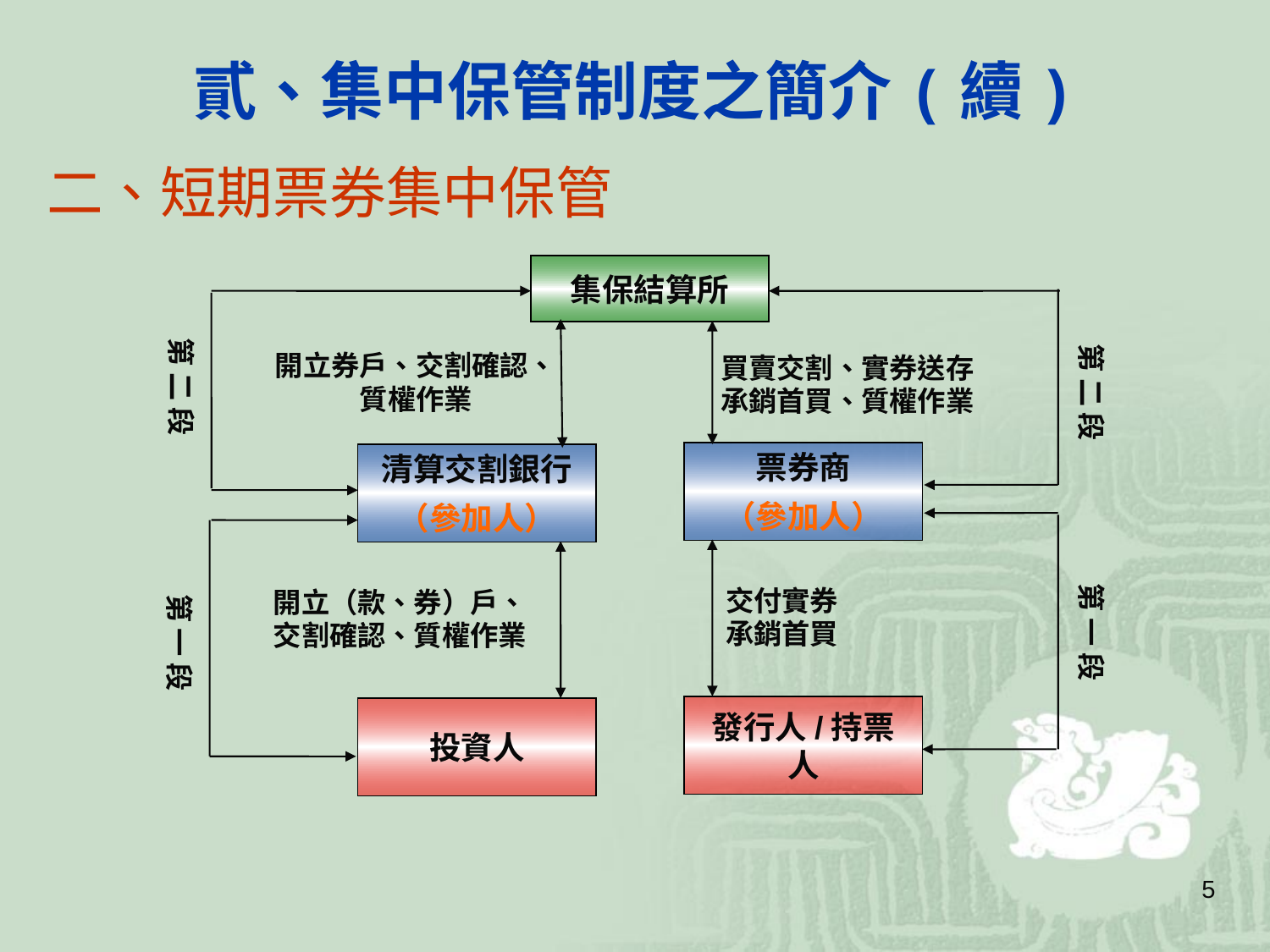

# 貳、集中保管制度之簡介(續)
二、短期票券集中保管
集保結算所

第 二 段
第 二 段
開立券戶、交割確認、質權作業
買賣交割、實券送存承銷首買、質權作業
票券商
（參加人）
清算交割銀行
（參加人）

第 一 段
交付實券承銷首買
開立（款、券）戶、交割確認、質權作業
第 一 段
發行人/持票人
投資人

5